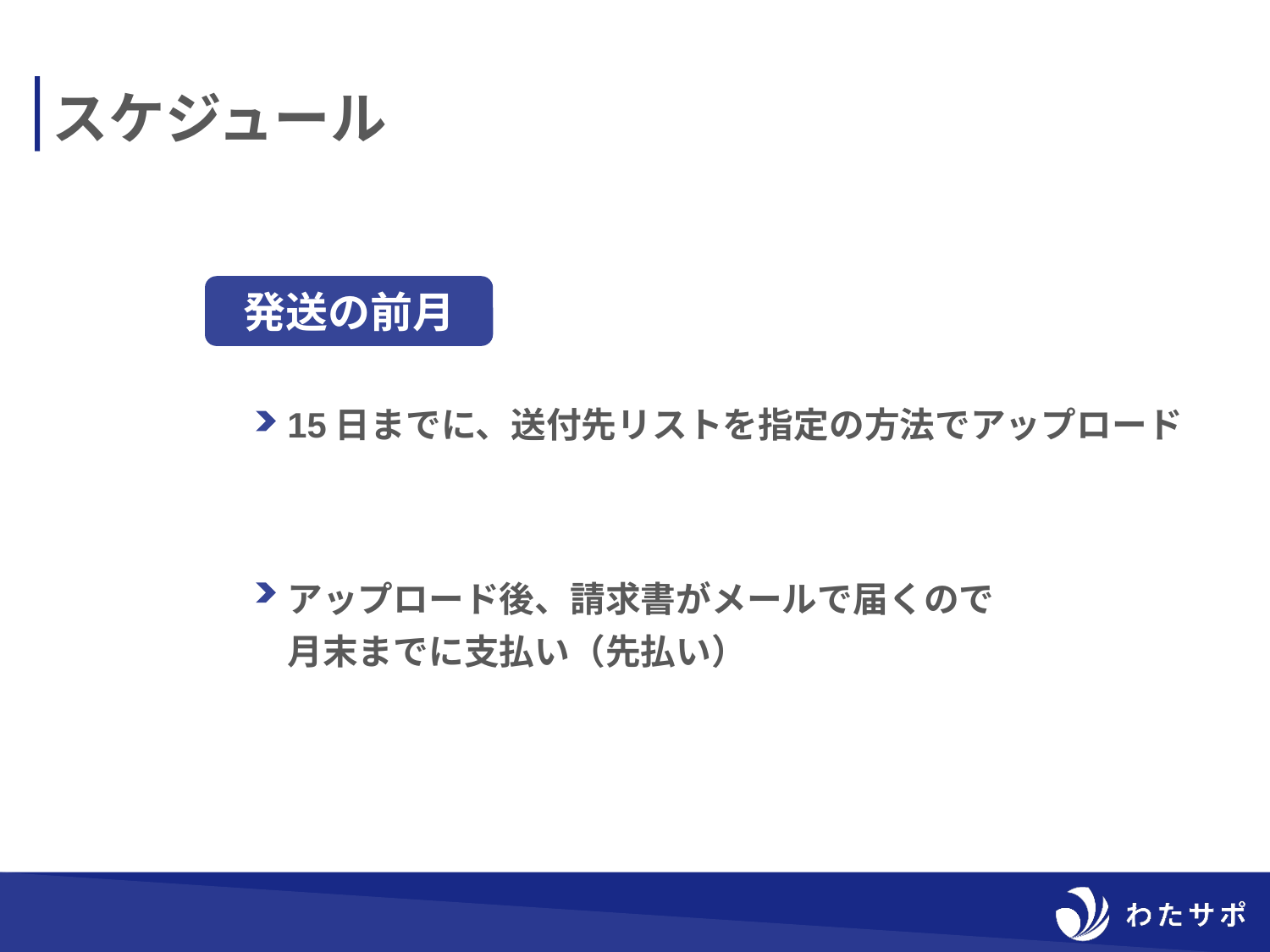

スケジュール

発送の前月
15日までに、送付先リストを指定の方法でアップロード

アップロード後、請求書がメールで届くので
月末までに支払い（先払い）